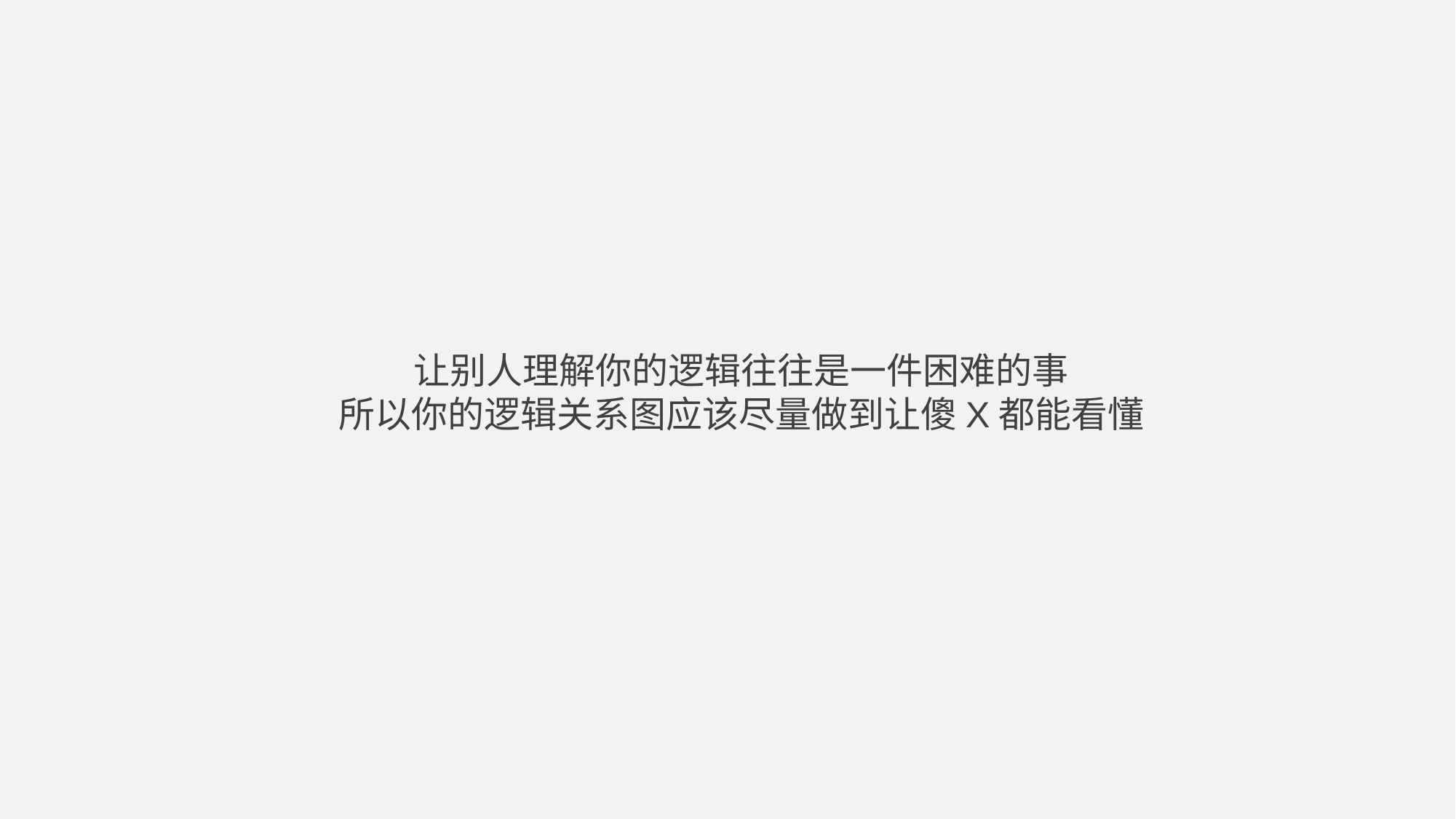

让别人理解你的逻辑往往是一件困难的事
所以你的逻辑关系图应该尽量做到让傻X都能看懂